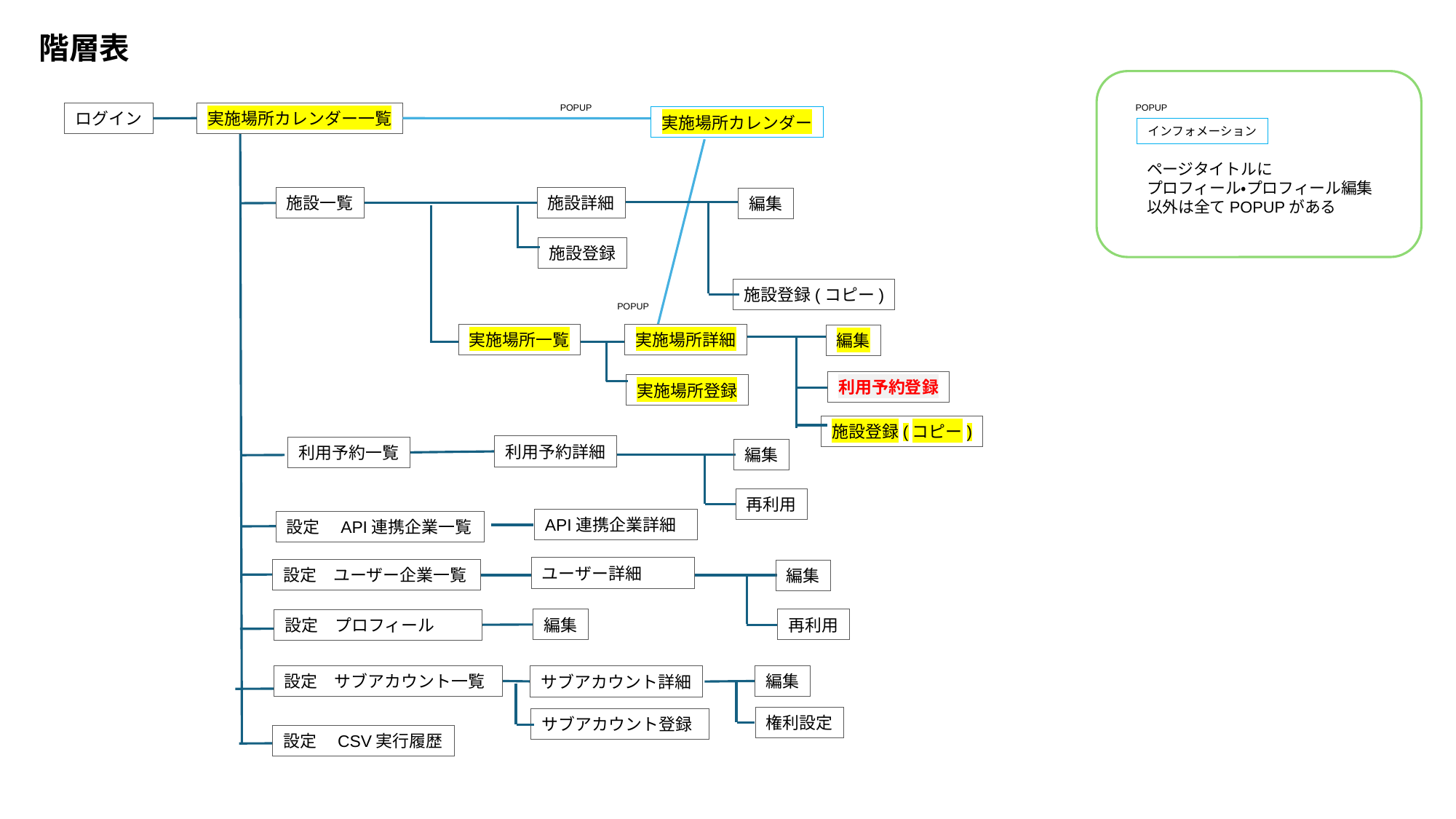

階層表

POPUP
POPUP
実施場所カレンダー一覧
ログイン
実施場所カレンダー
インフォメーション
ページタイトルに
プロフィール・プロフィール編集
以外は全てPOPUPがある
施設一覧
施設詳細
編集
施設登録
施設登録(コピー)
POPUP
実施場所一覧
実施場所詳細
編集
利用予約登録
実施場所登録
施設登録(コピー)
利用予約詳細
利用予約一覧
編集
再利用
API連携企業詳細
設定　API連携企業一覧
ユーザー詳細
設定　ユーザー企業一覧
編集
編集
再利用
設定　プロフィール
設定　サブアカウント一覧
編集
サブアカウント詳細
権利設定
サブアカウント登録
設定　CSV実行履歴